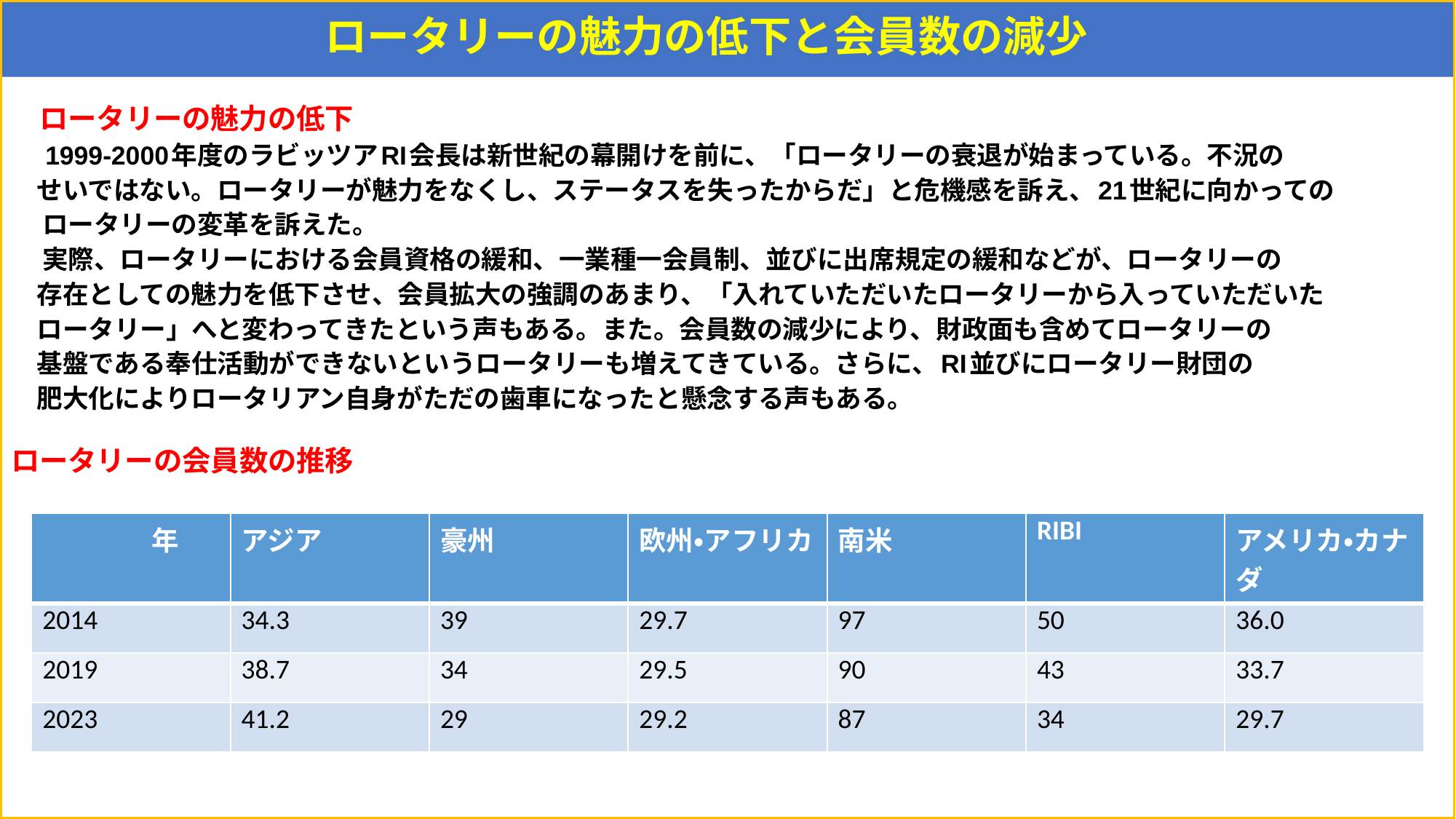

# ロータリーの魅力の低下と会員数の減少

　ロータリーの魅力の低下
       1999-2000年度のラビッツアRI会長は新世紀の幕開けを前に、「ロータリーの衰退が始まっている。不況の
    せいではない。ロータリーが魅力をなくし、ステータスを失ったからだ」と危機感を訴え、21世紀に向かっての
　 ロータリーの変革を訴えた。
　 実際、ロータリーにおける会員資格の緩和、一業種一会員制、並びに出席規定の緩和などが、ロータリーの
    存在としての魅力を低下させ、会員拡大の強調のあまり、「入れていただいたロータリーから入っていただいた
    ロータリー」へと変わってきたという声もある。また。会員数の減少により、財政面も含めてロータリーの
    基盤である奉仕活動ができないというロータリーも増えてきている。さらに、RI並びにロータリー財団の
    肥大化によりロータリアン自身がただの歯車になったと懸念する声もある。

ロータリーの会員数の推移

　2014⇒2023　　  ＋20.1%             －25.6%              －1.7%              －10.3%            －32.0%             －17.5%

| 年 | アジア | 豪州 | 欧州・アフリカ | 南米 | RIBI | アメリカ・カナダ |
| --- | --- | --- | --- | --- | --- | --- |
| 2014 | 34.3 | 39 | 29.7 | 97 | 50 | 36.0 |
| 2019 | 38.7 | 34 | 29.5 | 90 | 43 | 33.7 |
| 2023 | 41.2 | 29 | 29.2 | 87 | 34 | 29.7 |